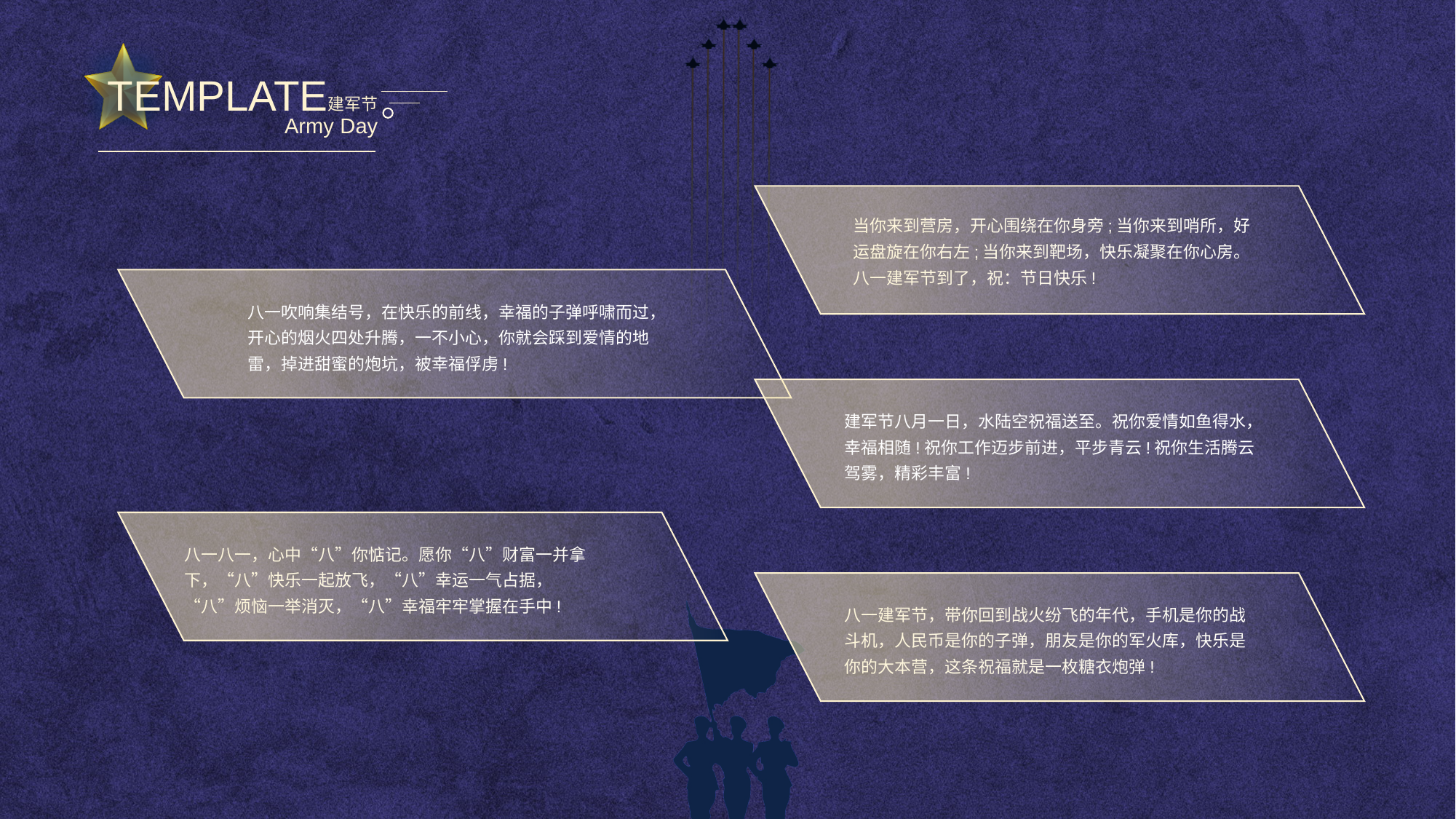

当你来到营房，开心围绕在你身旁;当你来到哨所，好运盘旋在你右左;当你来到靶场，快乐凝聚在你心房。八一建军节到了，祝：节日快乐!

八一吹响集结号，在快乐的前线，幸福的子弹呼啸而过，开心的烟火四处升腾，一不小心，你就会踩到爱情的地雷，掉进甜蜜的炮坑，被幸福俘虏!

建军节八月一日，水陆空祝福送至。祝你爱情如鱼得水，幸福相随!祝你工作迈步前进，平步青云!祝你生活腾云驾雾，精彩丰富!

八一八一，心中“八”你惦记。愿你“八”财富一并拿下，“八”快乐一起放飞，“八”幸运一气占据，“八”烦恼一举消灭，“八”幸福牢牢掌握在手中!

八一建军节，带你回到战火纷飞的年代，手机是你的战斗机，人民币是你的子弹，朋友是你的军火库，快乐是你的大本营，这条祝福就是一枚糖衣炮弹!